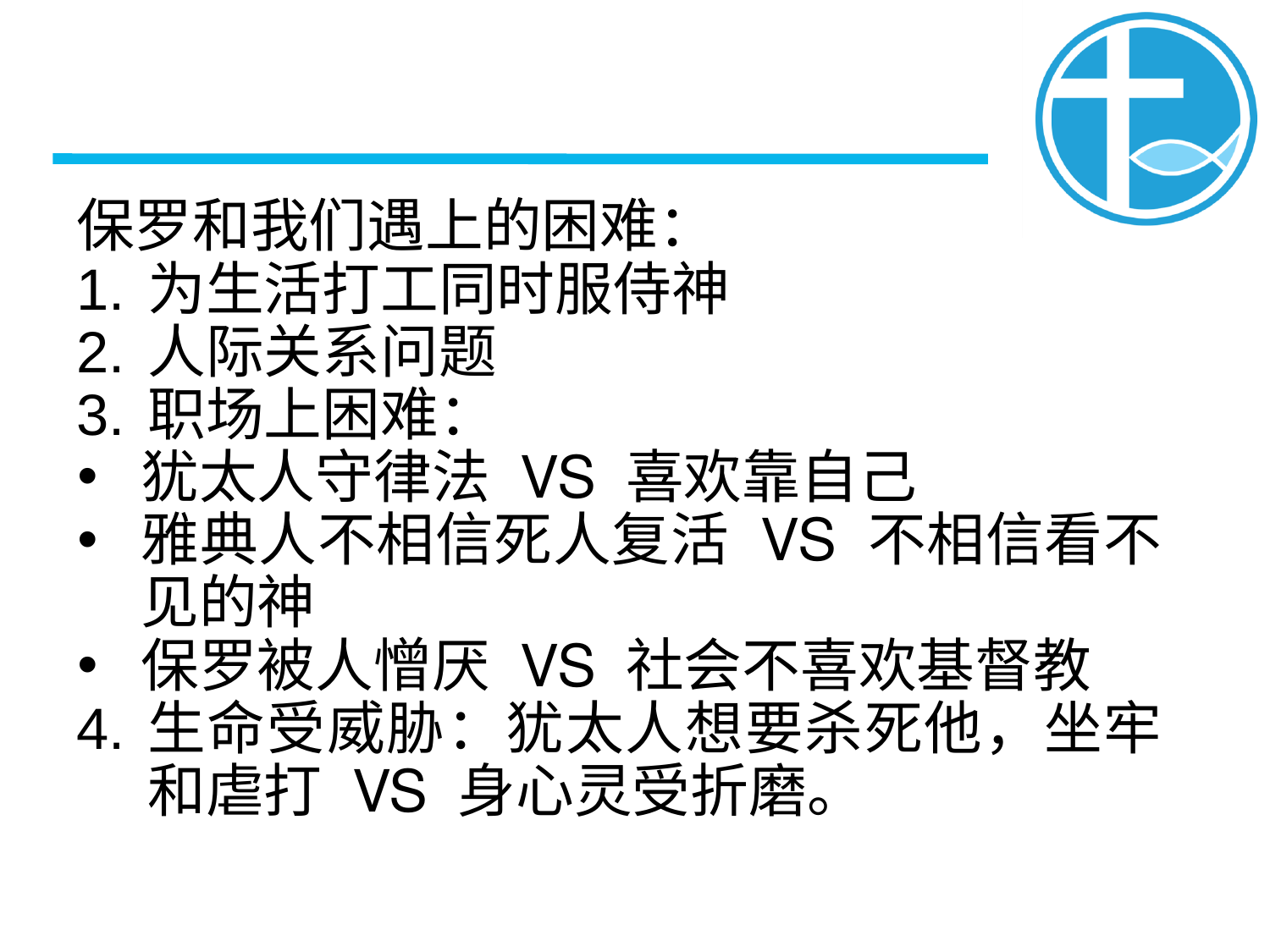

保罗和我们遇上的困难：
为生活打工同时服侍神
人际关系问题
职场上困难：
犹太人守律法 VS 喜欢靠自己
雅典人不相信死人复活 VS 不相信看不见的神
保罗被人憎厌 VS 社会不喜欢基督教
生命受威胁：犹太人想要杀死他，坐牢和虐打 VS 身心灵受折磨。